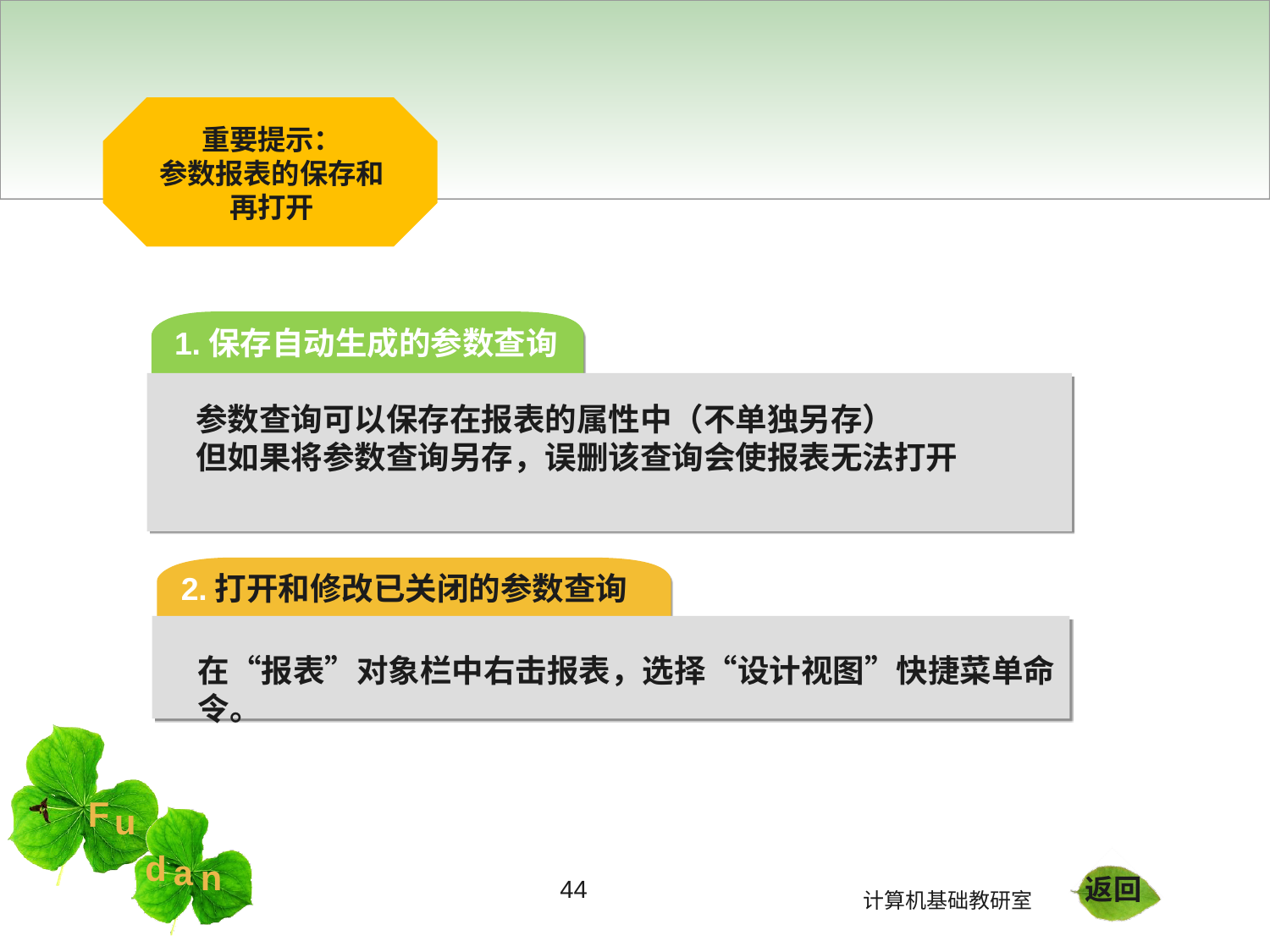

重要提示：
参数报表的保存和
再打开

1.保存自动生成的参数查询

参数查询可以保存在报表的属性中（不单独另存）
但如果将参数查询另存，误删该查询会使报表无法打开

2.打开和修改已关闭的参数查询

在“报表”对象栏中右击报表，选择“设计视图”快捷菜单命令。
返回
44